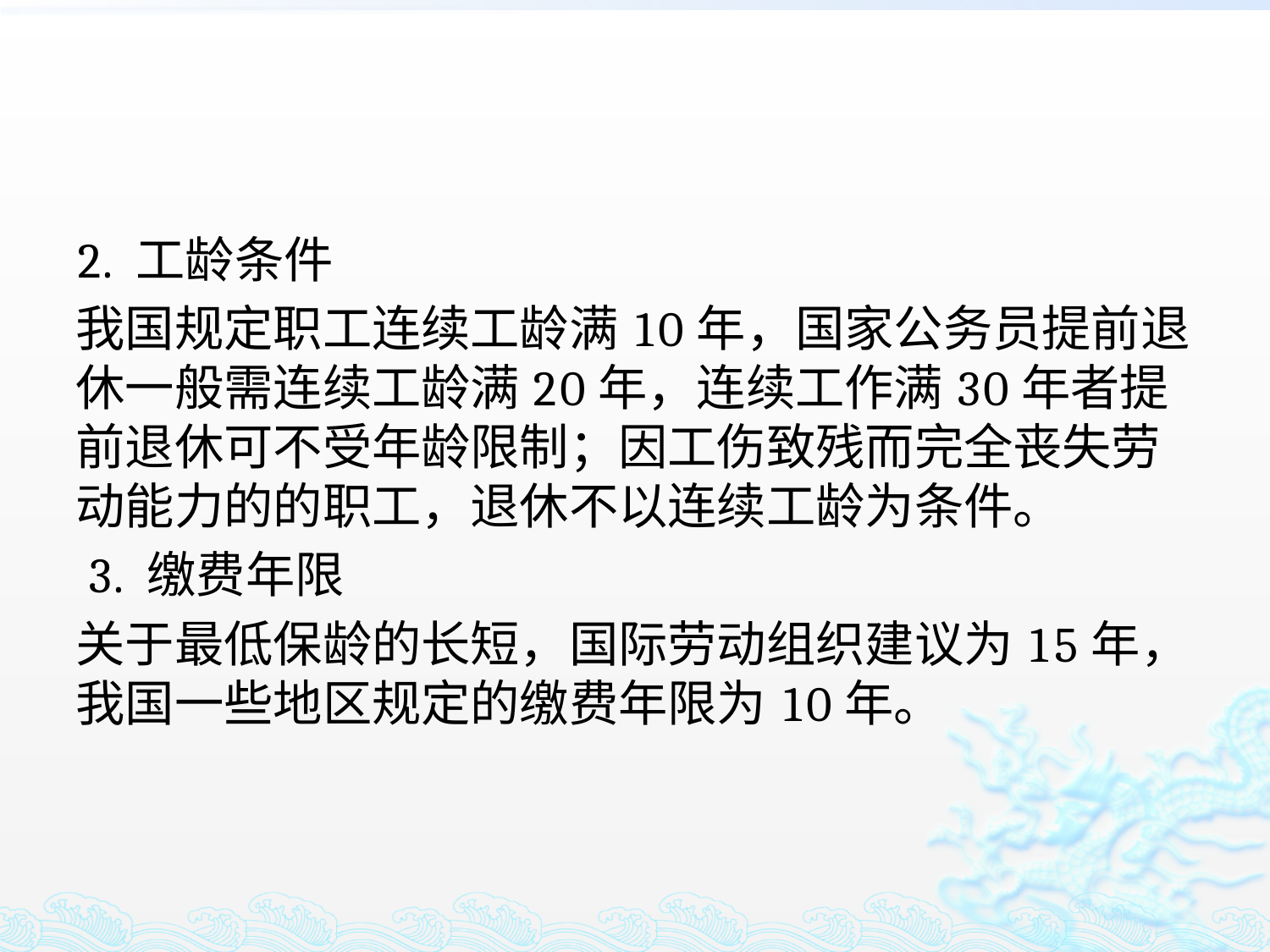

#
2. 工龄条件
我国规定职工连续工龄满10年，国家公务员提前退休一般需连续工龄满20年，连续工作满30年者提前退休可不受年龄限制；因工伤致残而完全丧失劳动能力的的职工，退休不以连续工龄为条件。
 3. 缴费年限
关于最低保龄的长短，国际劳动组织建议为15年，我国一些地区规定的缴费年限为10年。